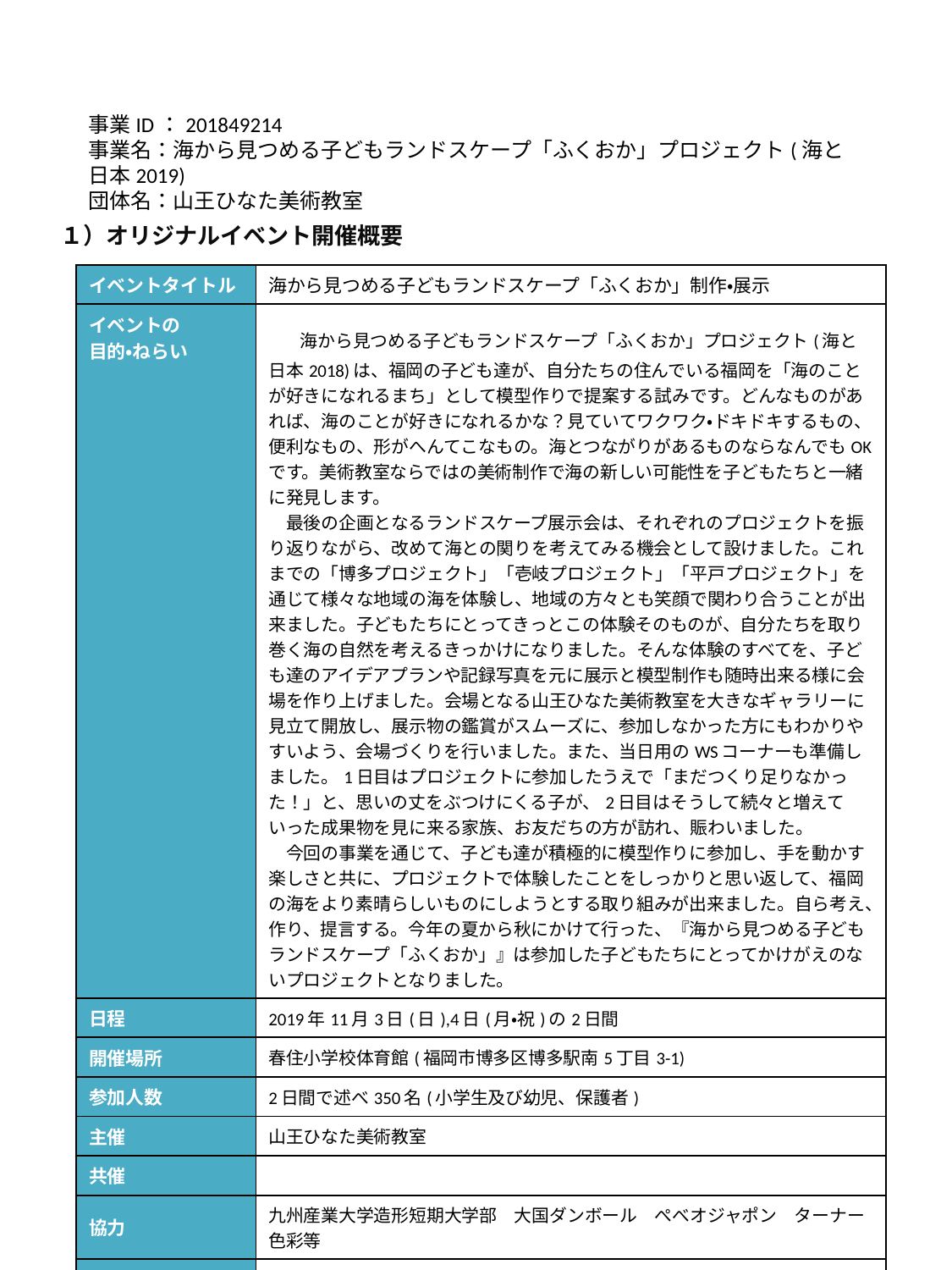

事業ID：201849214
事業名：海から見つめる子どもランドスケープ「ふくおか」プロジェクト(海と日本2019)
団体名：山王ひなた美術教室
１）オリジナルイベント開催概要
| イベントタイトル | 海から見つめる子どもランドスケープ「ふくおか」制作・展示 |
| --- | --- |
| イベントの 目的・ねらい | 海から見つめる子どもランドスケープ「ふくおか」プロジェクト(海と日本2018)は、福岡の子ども達が、自分たちの住んでいる福岡を「海のことが好きになれるまち」として模型作りで提案する試みです。どんなものがあれば、海のことが好きになれるかな？見ていてワクワク・ドキドキするもの、便利なもの、形がへんてこなもの。海とつながりがあるものならなんでもOK です。美術教室ならではの美術制作で海の新しい可能性を子どもたちと一緒に発見します。 　最後の企画となるランドスケープ展示会は、それぞれのプロジェクトを振り返りながら、改めて海との関りを考えてみる機会として設けました。これまでの「博多プロジェクト」「壱岐プロジェクト」「平戸プロジェクト」を通じて様々な地域の海を体験し、地域の方々とも笑顔で関わり合うことが出来ました。子どもたちにとってきっとこの体験そのものが、自分たちを取り巻く海の自然を考えるきっかけになりました。そんな体験のすべてを、子ども達のアイデアプランや記録写真を元に展示と模型制作も随時出来る様に会場を作り上げました。会場となる山王ひなた美術教室を大きなギャラリーに見立て開放し、展示物の鑑賞がスムーズに、参加しなかった方にもわかりやすいよう、会場づくりを行いました。また、当日用のWSコーナーも準備しました。1日目はプロジェクトに参加したうえで「まだつくり足りなかった！」と、思いの丈をぶつけにくる子が、2日目はそうして続々と増えていった成果物を見に来る家族、お友だちの方が訪れ、賑わいました。 　今回の事業を通じて、子ども達が積極的に模型作りに参加し、手を動かす楽しさと共に、プロジェクトで体験したことをしっかりと思い返して、福岡の海をより素晴らしいものにしようとする取り組みが出来ました。自ら考え、作り、提言する。今年の夏から秋にかけて行った、『海から見つめる子どもランドスケープ「ふくおか」』は参加した子どもたちにとってかけがえのないプロジェクトとなりました。 |
| 日程 | 2019年11月3日(日),4日(月・祝)の2日間 |
| 開催場所 | 春住小学校体育館(福岡市博多区博多駅南5丁目3-1) |
| 参加人数 | 2日間で述べ350名(小学生及び幼児、保護者) |
| 主催 | 山王ひなた美術教室 |
| 共催 |  |
| 協力 | 九州産業大学造形短期大学部　大国ダンボール　ぺべオジャポン　ターナー色彩等 |
| 告知方法 | 自団体ウェブサイトおよびフェイスブック・ツイッターによる告知。福岡市及び福岡市教育委員会後援による指定小学校へのリーフレット配布(２０００枚)。福岡市中央児童会館や市役所へのB2ポスター掲示。 |